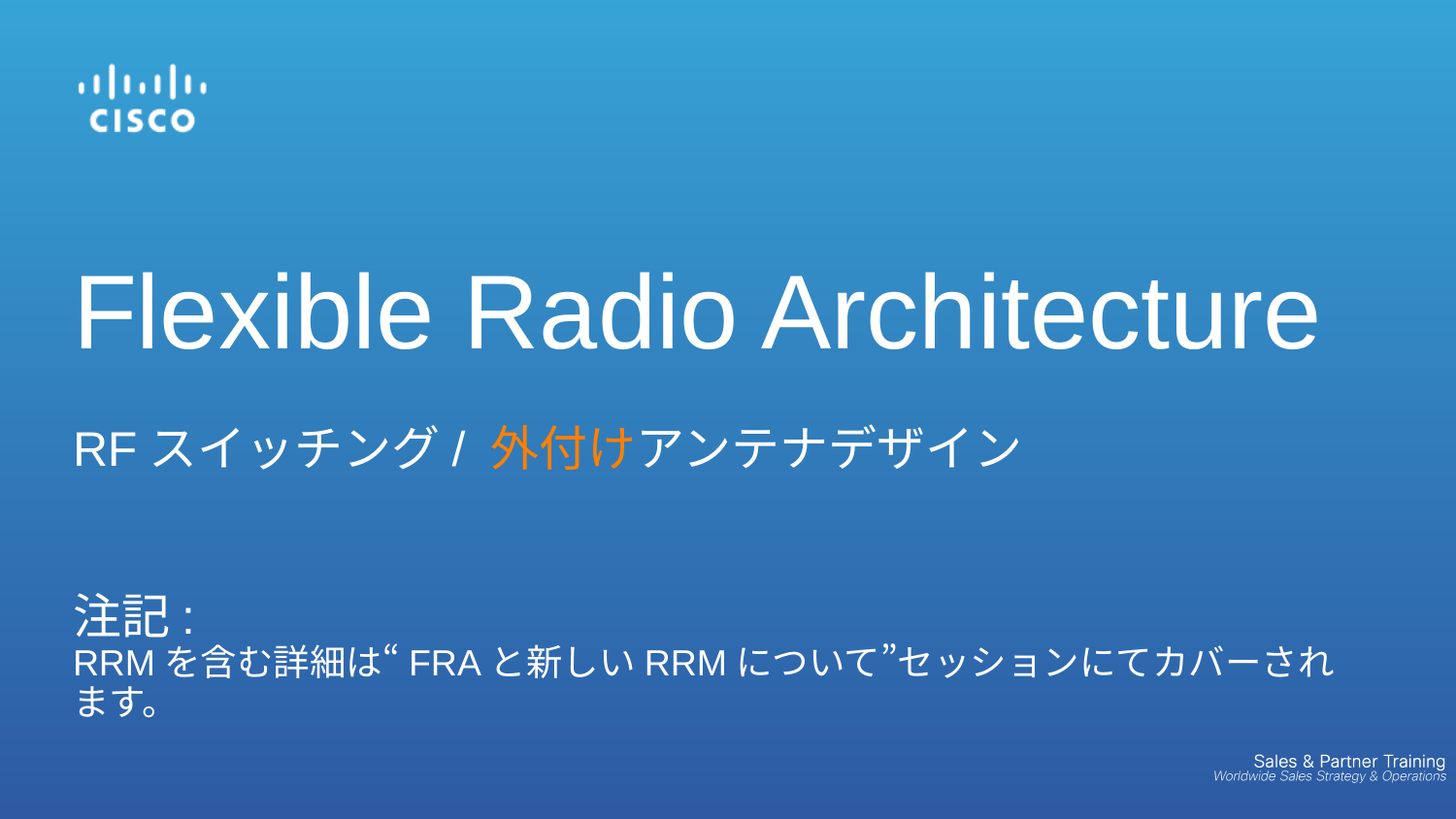

# Flexible Radio Architecture RFスイッチング/ 外付けアンテナデザイン 注記: RRMを含む詳細は“FRAと新しいRRMについて”セッションにてカバーされます。